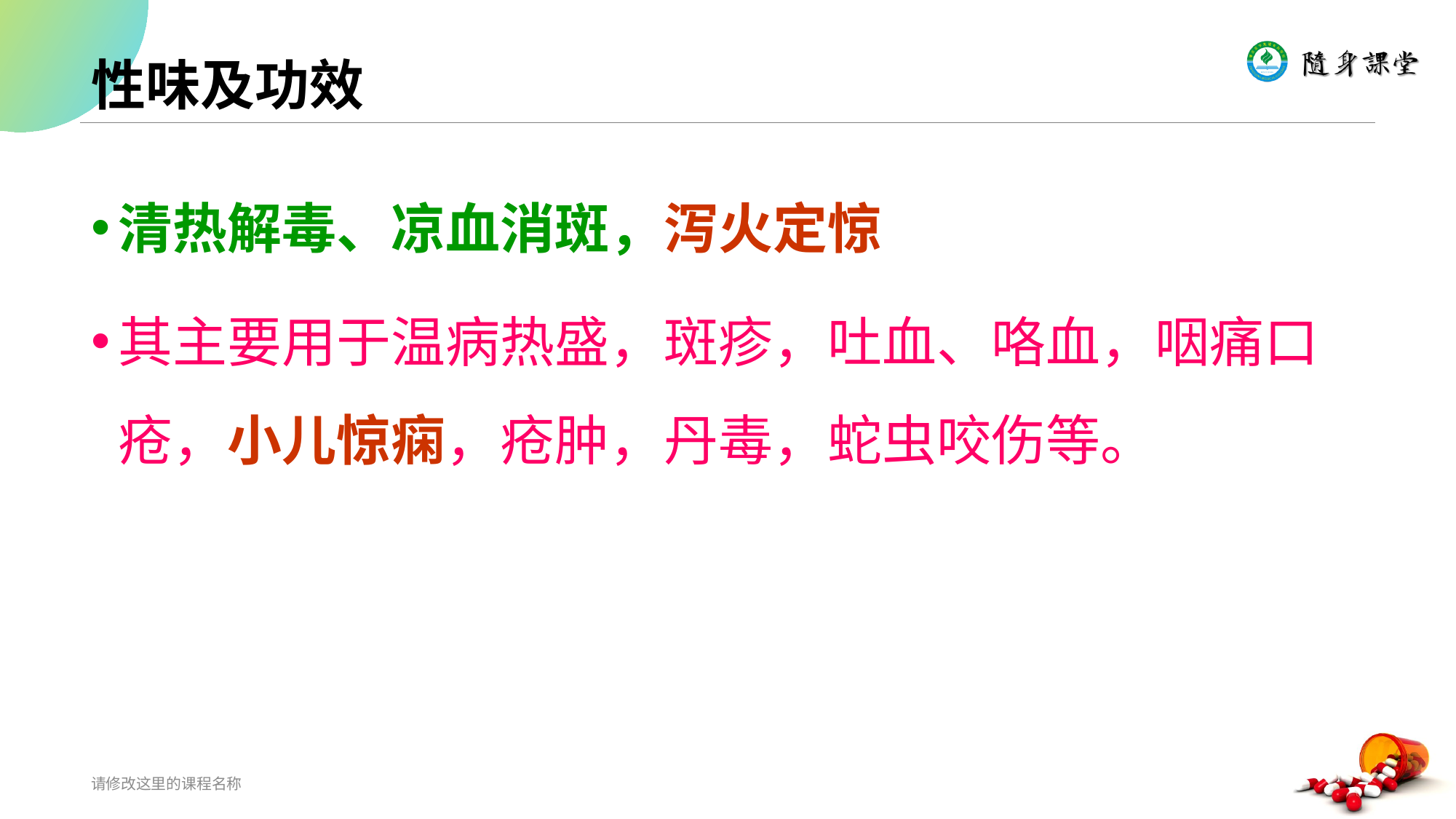

# 性味及功效
清热解毒、凉血消斑，泻火定惊
其主要用于温病热盛，斑疹，吐血、咯血，咽痛口疮，小儿惊痫，疮肿，丹毒，蛇虫咬伤等。

请修改这里的课程名称
12